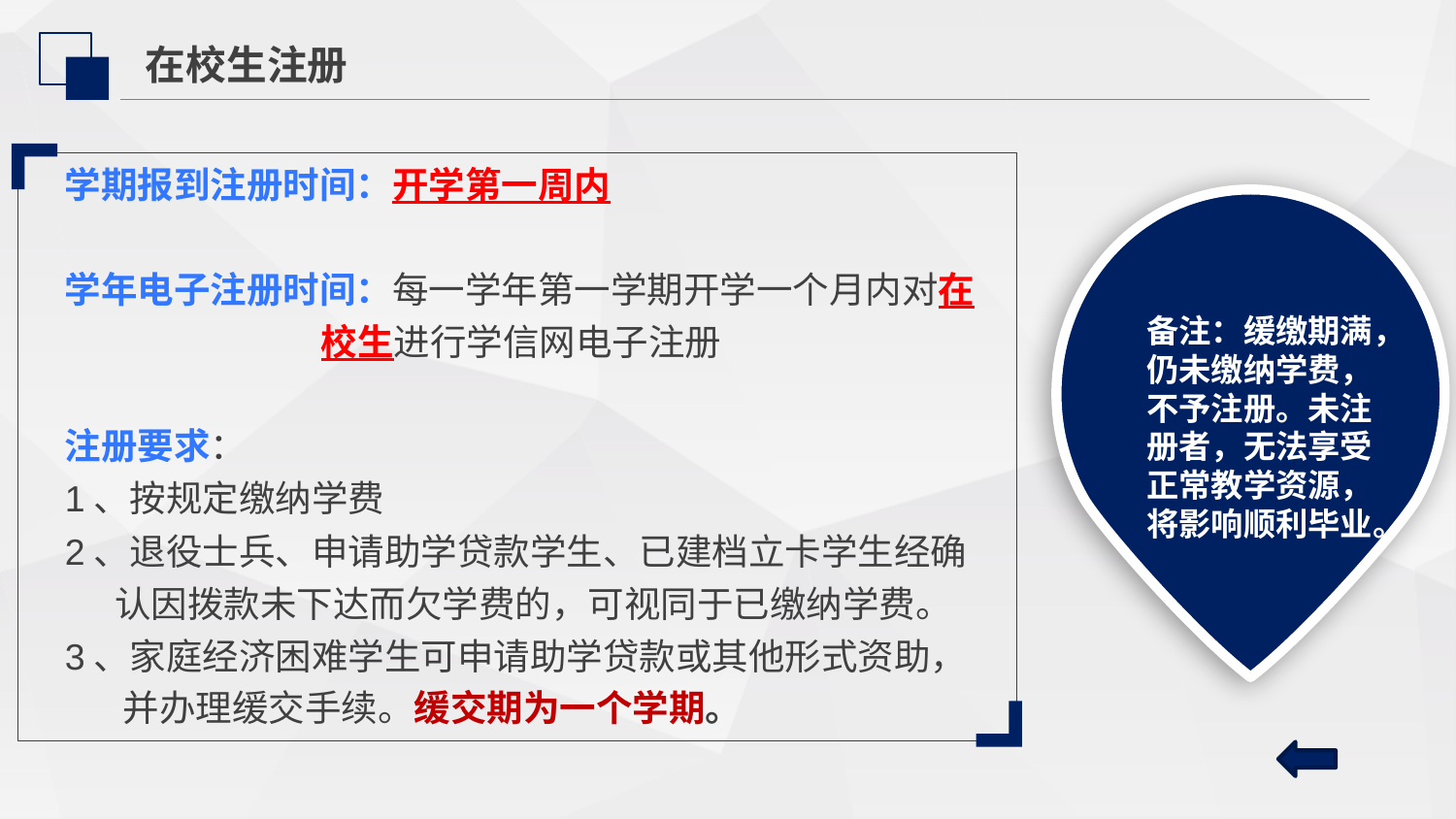

在校生注册

学期报到注册时间：开学第一周内

学年电子注册时间：每一学年第一学期开学一个月内对在
                              校生进行学信网电子注册

注册要求：
1、按规定缴纳学费
2、退役士兵、申请助学贷款学生、已建档立卡学生经确
     认因拨款未下达而欠学费的，可视同于已缴纳学费。
3、家庭经济困难学生可申请助学贷款或其他形式资助，
      并办理缓交手续。缓交期为一个学期。

备注：缓缴期满，仍未缴纳学费，不予注册。未注册者，无法享受正常教学资源，将影响顺利毕业。